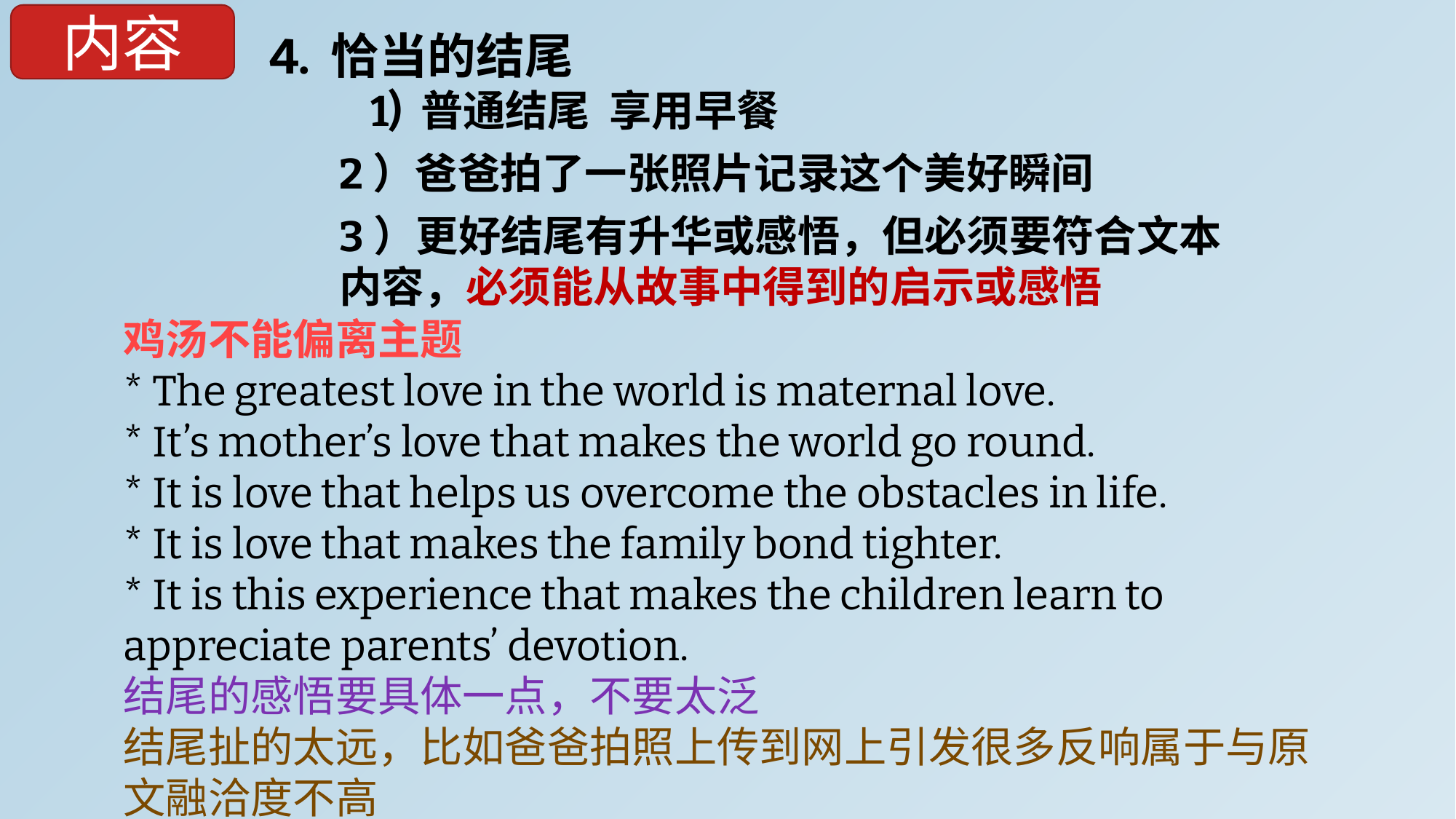

内容
4. 恰当的结尾
1) 普通结尾  享用早餐
2）爸爸拍了一张照片记录这个美好瞬间
3）更好结尾有升华或感悟，但必须要符合文本内容，必须能从故事中得到的启示或感悟
鸡汤不能偏离主题
* The greatest love in the world is maternal love.
* It’s mother’s love that makes the world go round.
* It is love that helps us overcome the obstacles in life.
* It is love that makes the family bond tighter.
* It is this experience that makes the children learn to appreciate parents’ devotion.
结尾的感悟要具体一点，不要太泛
结尾扯的太远，比如爸爸拍照上传到网上引发很多反响属于与原文融洽度不高